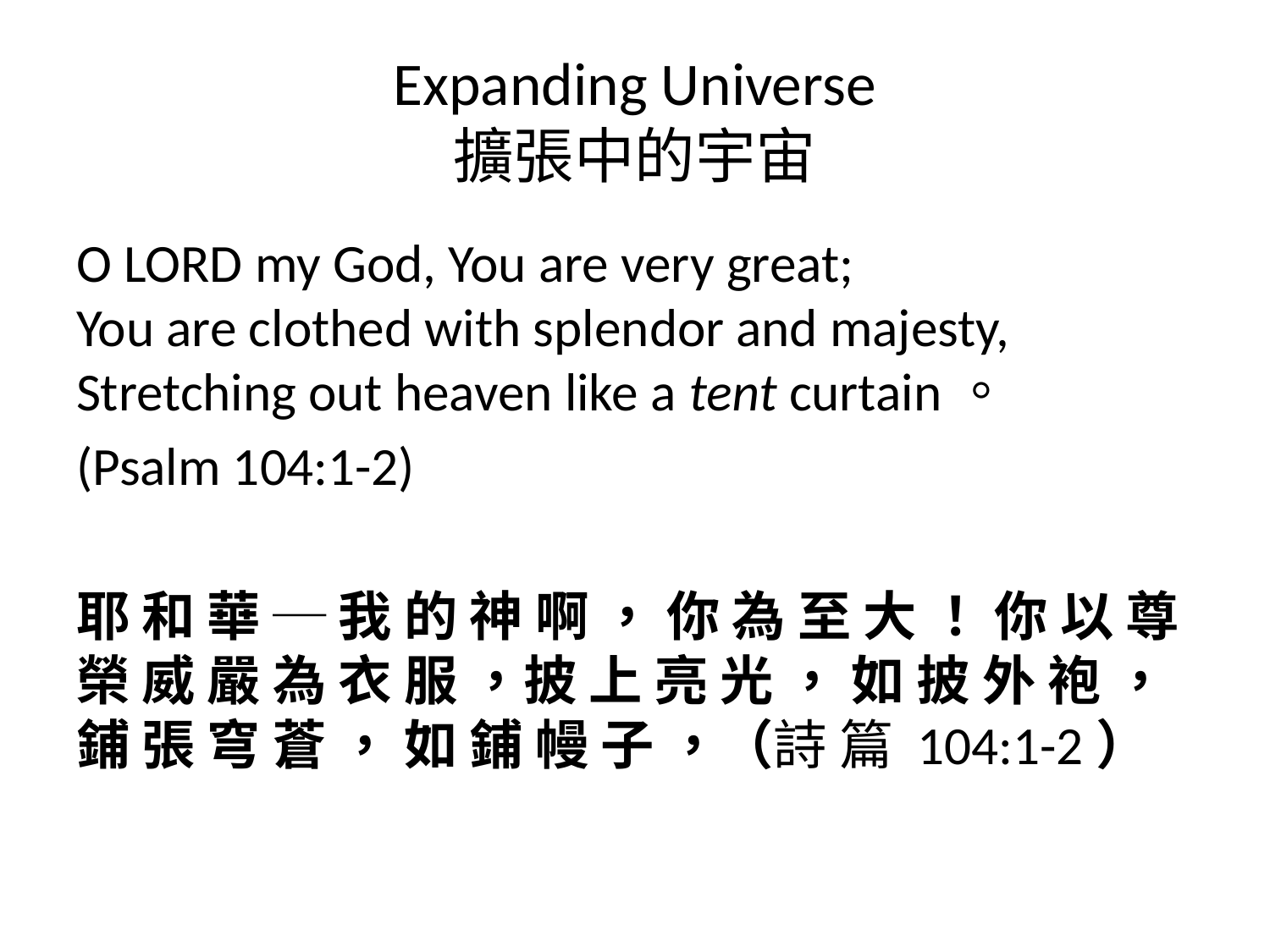

# Expanding Universe 擴張中的宇宙
O Lord my God, You are very great;
You are clothed with splendor and majesty,
Stretching out heaven like a tent curtain。
(Psalm 104:1-2)

耶 和 華 ─ 我 的 神 啊 ， 你 為 至 大 ！ 你 以 尊 榮 威 嚴 為 衣 服 ，披 上 亮 光 ， 如 披 外 袍 ， 鋪 張 穹 蒼 ， 如 鋪 幔 子 ，（詩 篇 104:1-2）